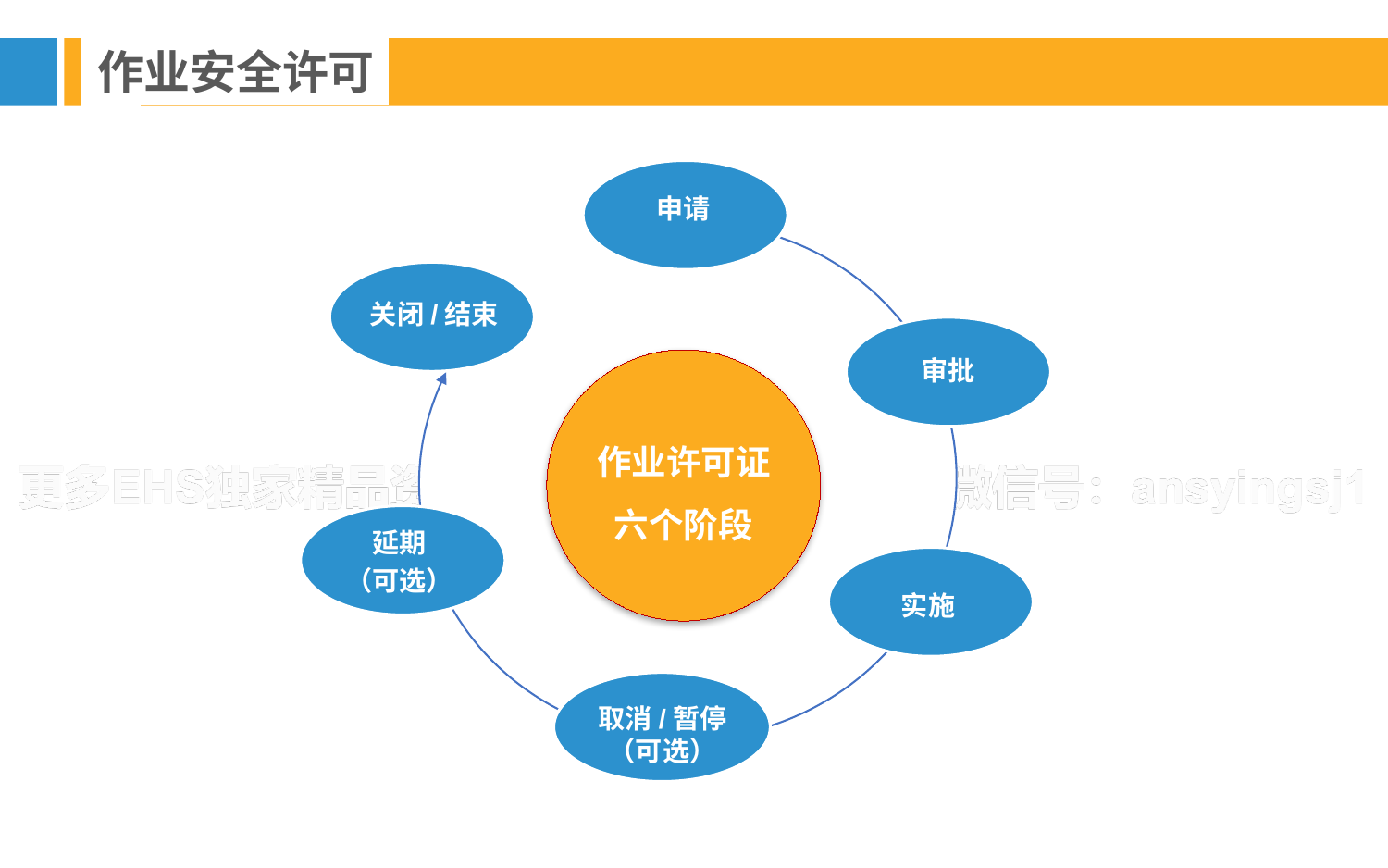

作业安全许可

申请

关闭/结束

审批

作业许可证六个阶段

延期
（可选）

实施

取消/暂停
（可选）